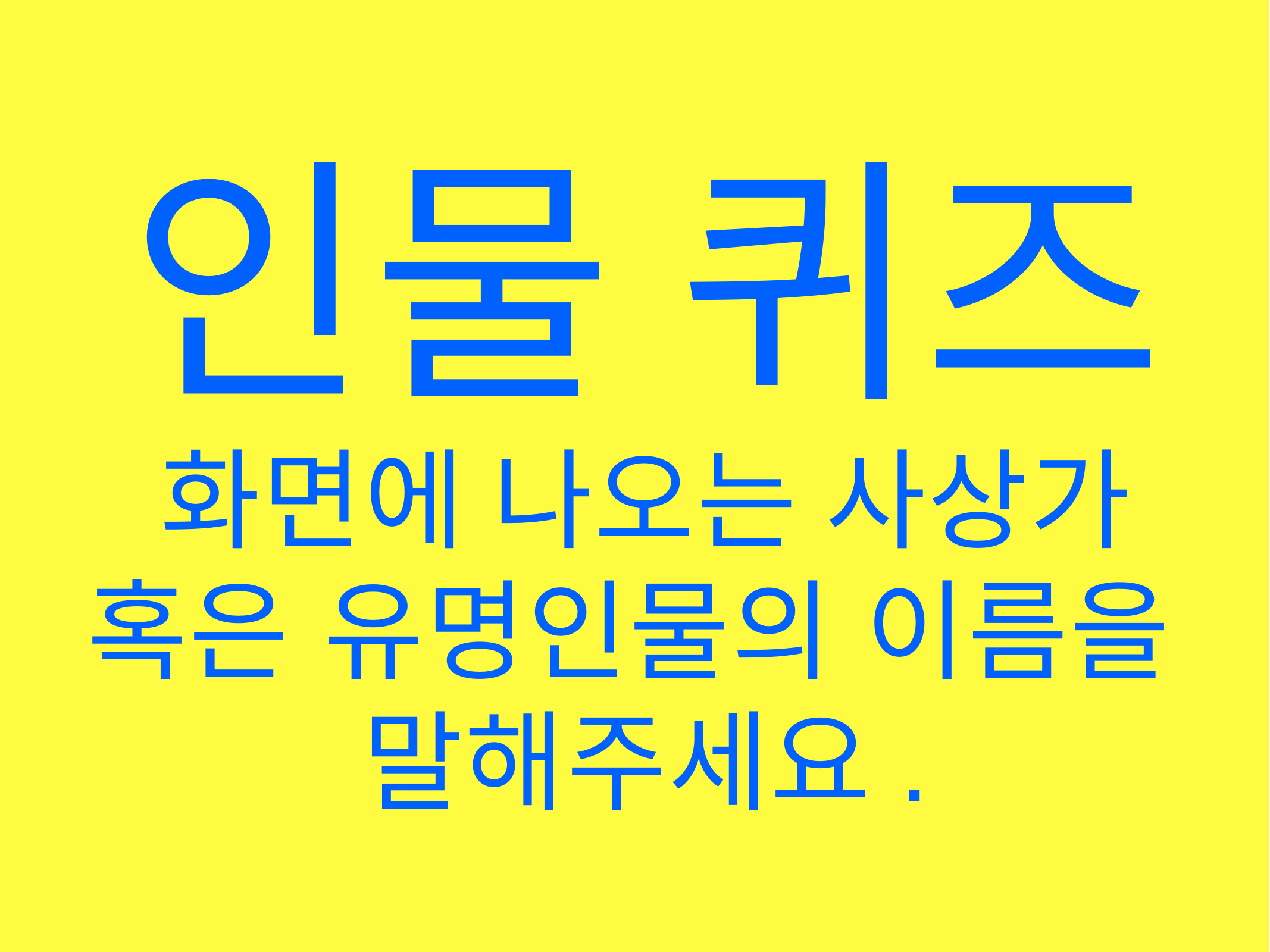

# 인물 퀴즈
화면에 나오는 사상가 혹은 유명인물의 이름을
말해주세요.